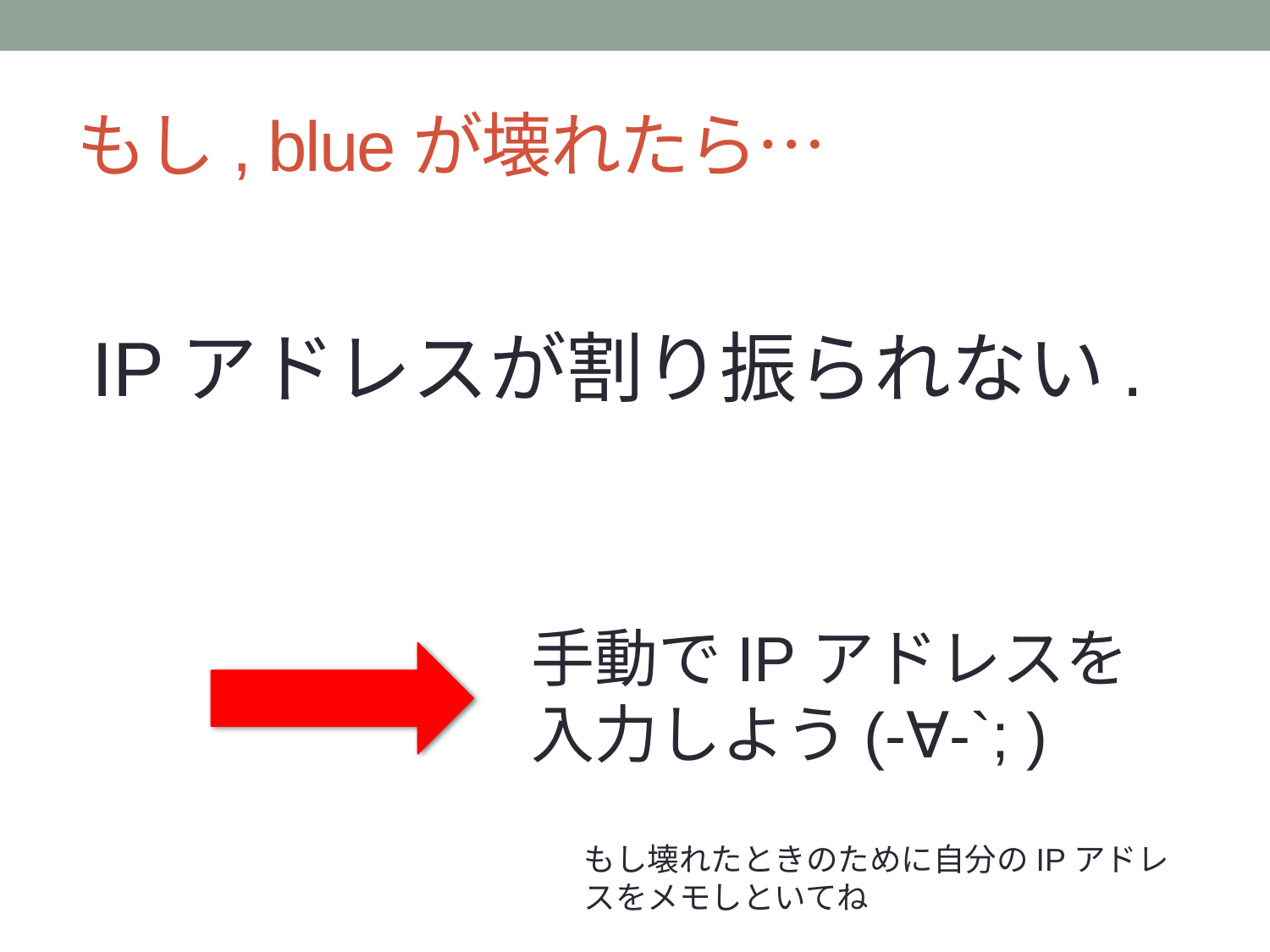

# もし, blueが壊れたら…

IPアドレスが割り振られない.

手動でIPアドレスを入力しよう(-∀-`; )

もし壊れたときのために自分のIPアドレスをメモしといてね